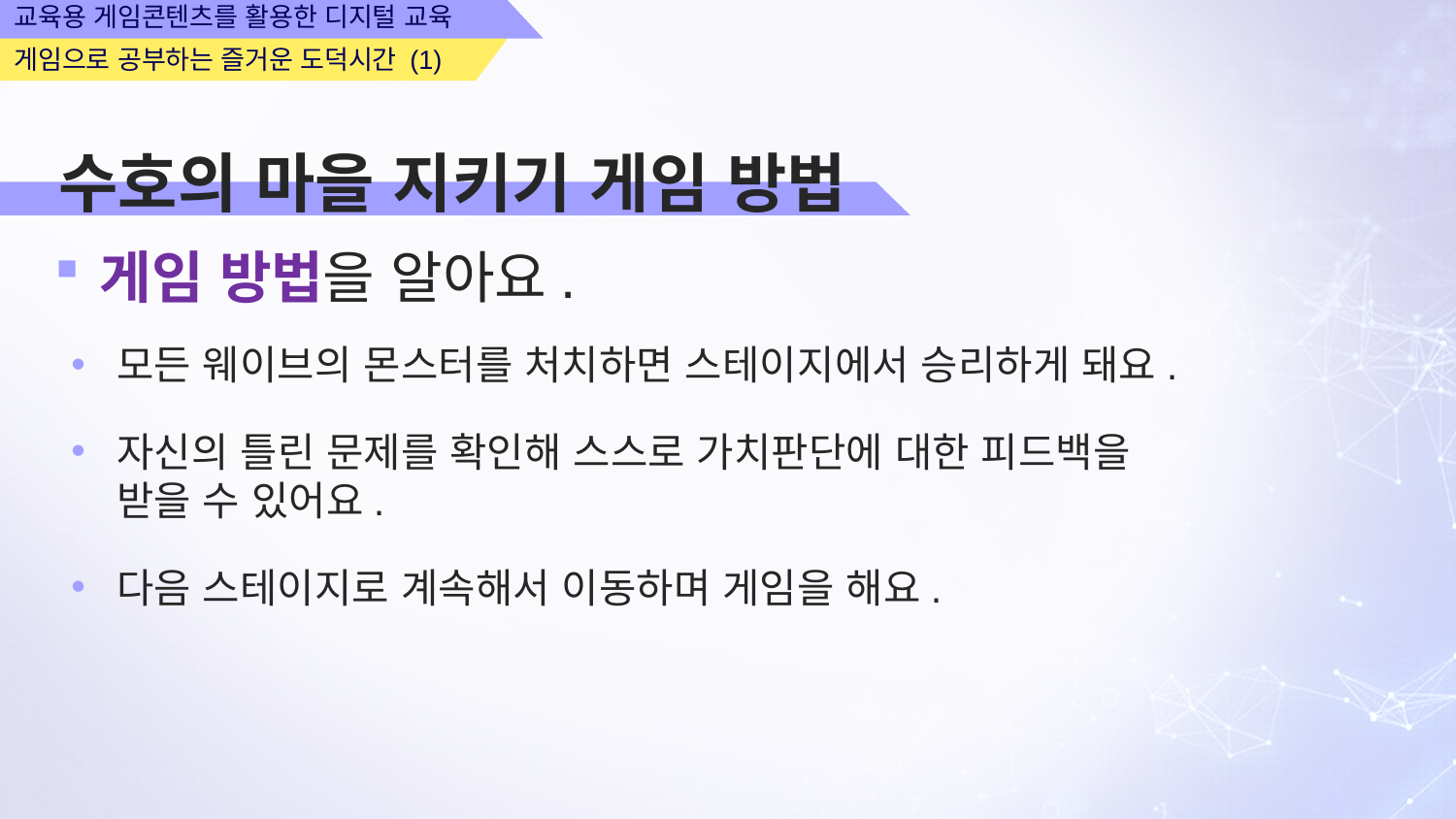

교육용 게임콘텐츠를 활용한 디지털 교육
게임으로 공부하는 즐거운 도덕시간 (1)

수호의 마을 지키기 게임 방법

게임 방법을 알아요.
모든 웨이브의 몬스터를 처치하면 스테이지에서 승리하게 돼요.
자신의 틀린 문제를 확인해 스스로 가치판단에 대한 피드백을 받을 수 있어요.
다음 스테이지로 계속해서 이동하며 게임을 해요.